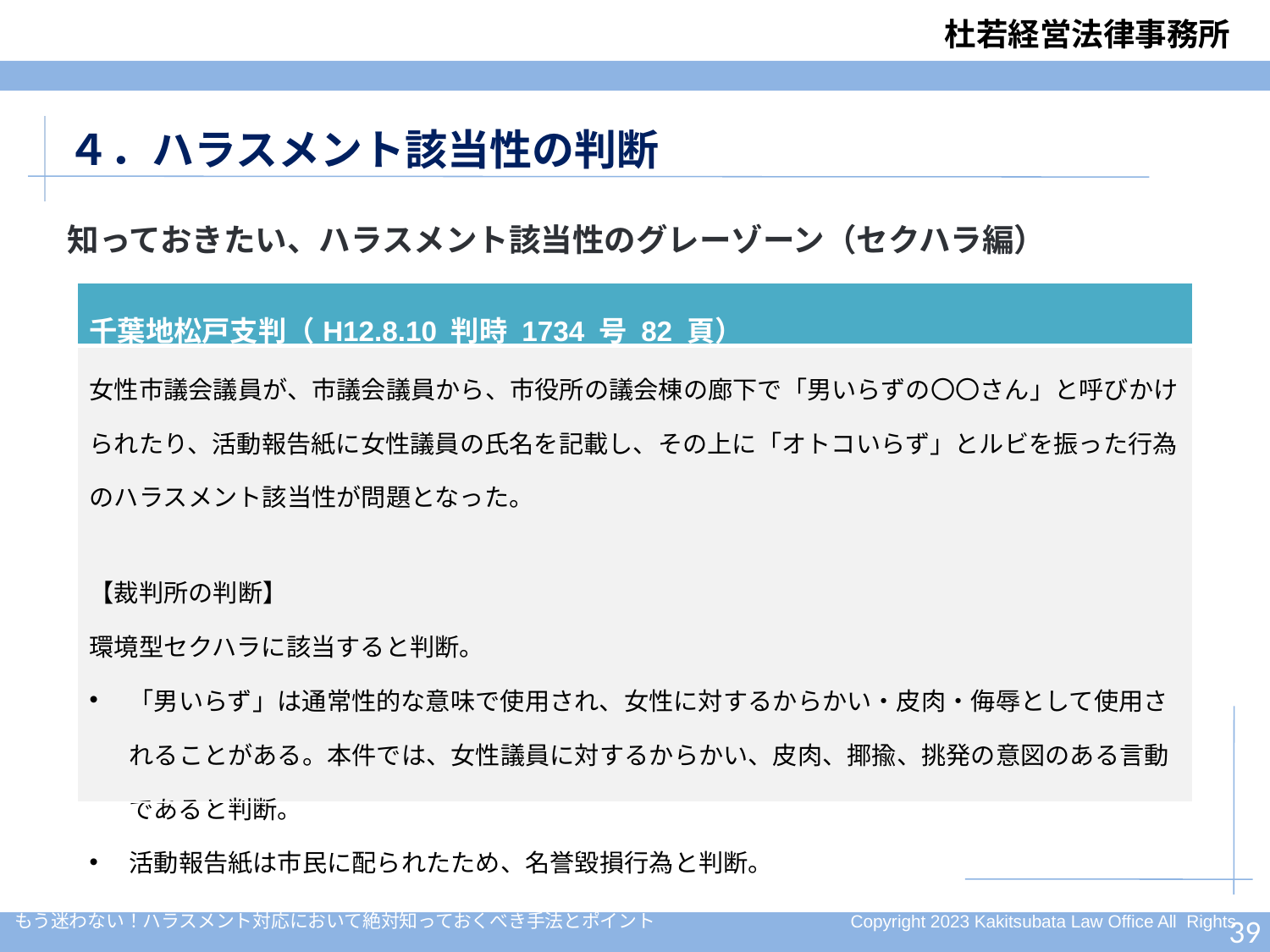

４．ハラスメント該当性の判断

知っておきたい、ハラスメント該当性のグレーゾーン（セクハラ編）
| 千葉地松戸支判（H12.8.10 判時 1734 号 82 頁） |
| --- |
| 女性市議会議員が、市議会議員から、市役所の議会棟の廊下で「男いらずの〇〇さん」と呼びかけられたり、活動報告紙に女性議員の氏名を記載し、その上に「オトコいらず」とルビを振った行為のハラスメント該当性が問題となった。 【裁判所の判断】 環境型セクハラに該当すると判断。 「男いらず」は通常性的な意味で使用され、女性に対するからかい・皮肉・侮辱として使用されることがある。本件では、女性議員に対するからかい、皮肉、揶揄、挑発の意図のある言動であると判断。 活動報告紙は市民に配られたため、名誉毀損行為と判断。 |
39